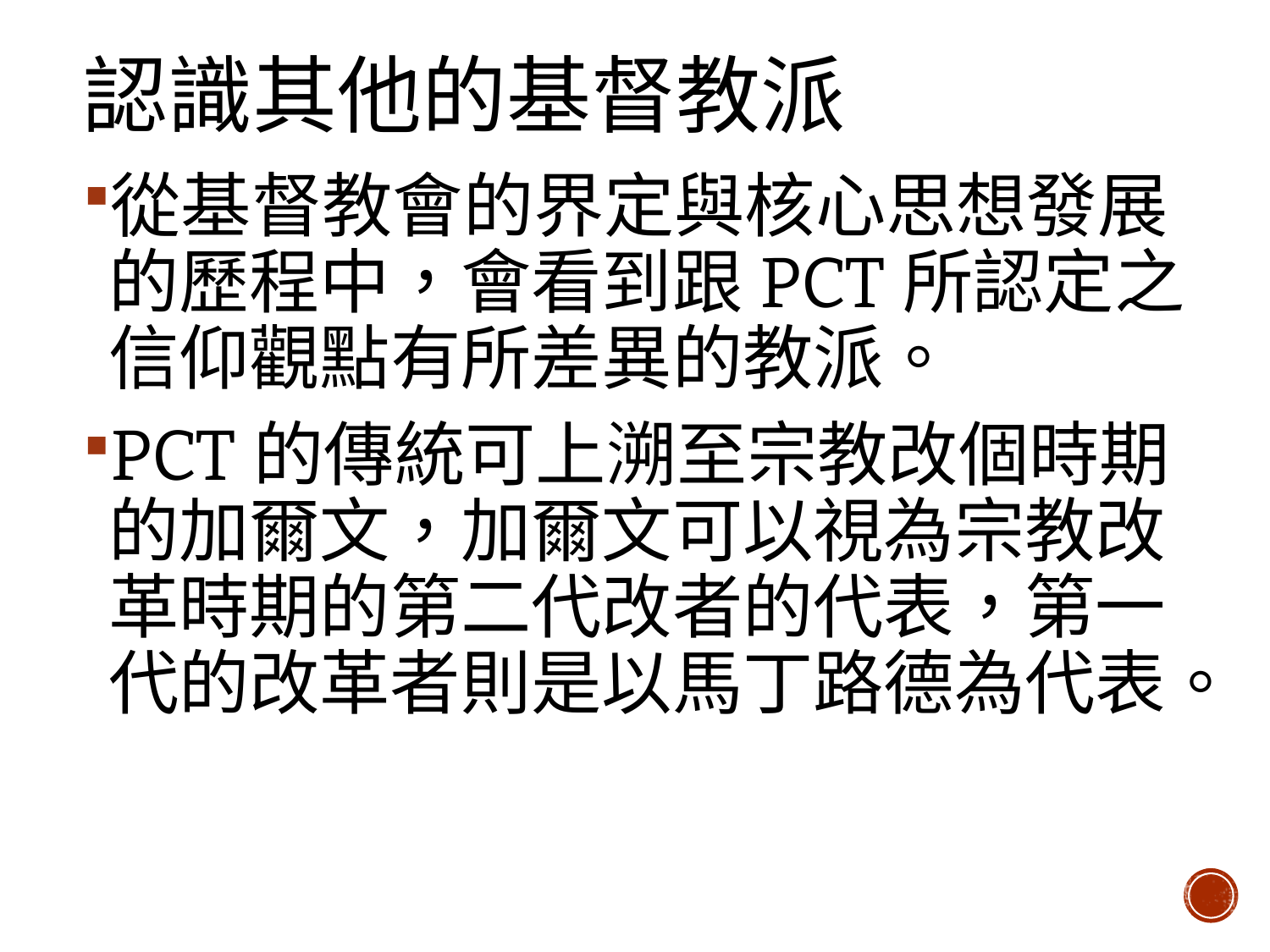

# 認識其他的基督教派
從基督教會的界定與核心思想發展的歷程中，會看到跟PCT所認定之信仰觀點有所差異的教派。
PCT的傳統可上溯至宗教改個時期的加爾文，加爾文可以視為宗教改革時期的第二代改者的代表，第一代的改革者則是以馬丁路德為代表。